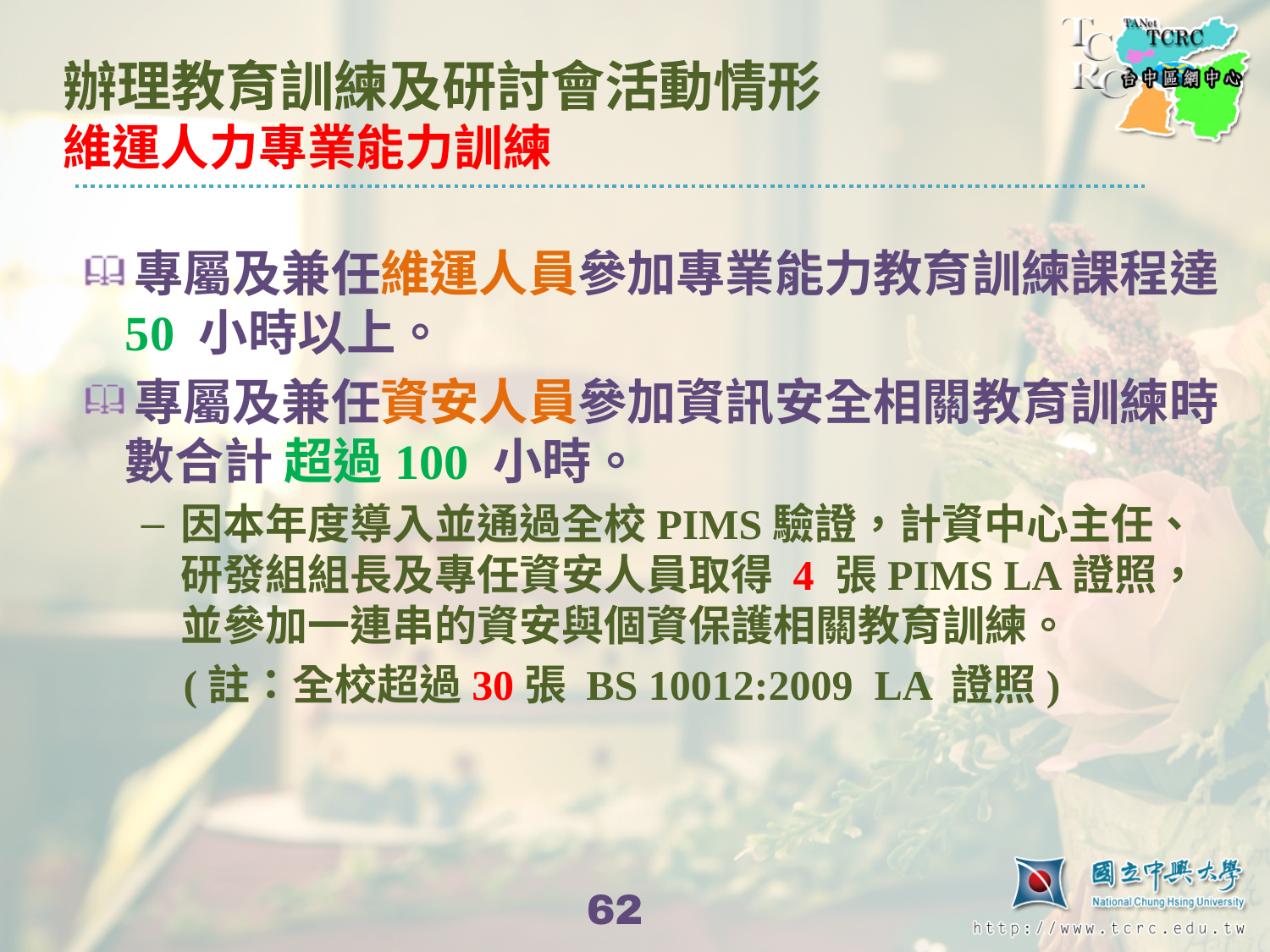

# 辦理教育訓練及研討會活動情形 維運人力專業能力訓練
專屬及兼任維運人員參加專業能力教育訓練課程達 50 小時以上。
專屬及兼任資安人員參加資訊安全相關教育訓練時數合計 超過100 小時。
因本年度導入並通過全校PIMS驗證，計資中心主任、研發組組長及專任資安人員取得 4 張PIMS LA證照，並參加一連串的資安與個資保護相關教育訓練。
    (註：全校超過30張 BS 10012:2009  LA 證照)